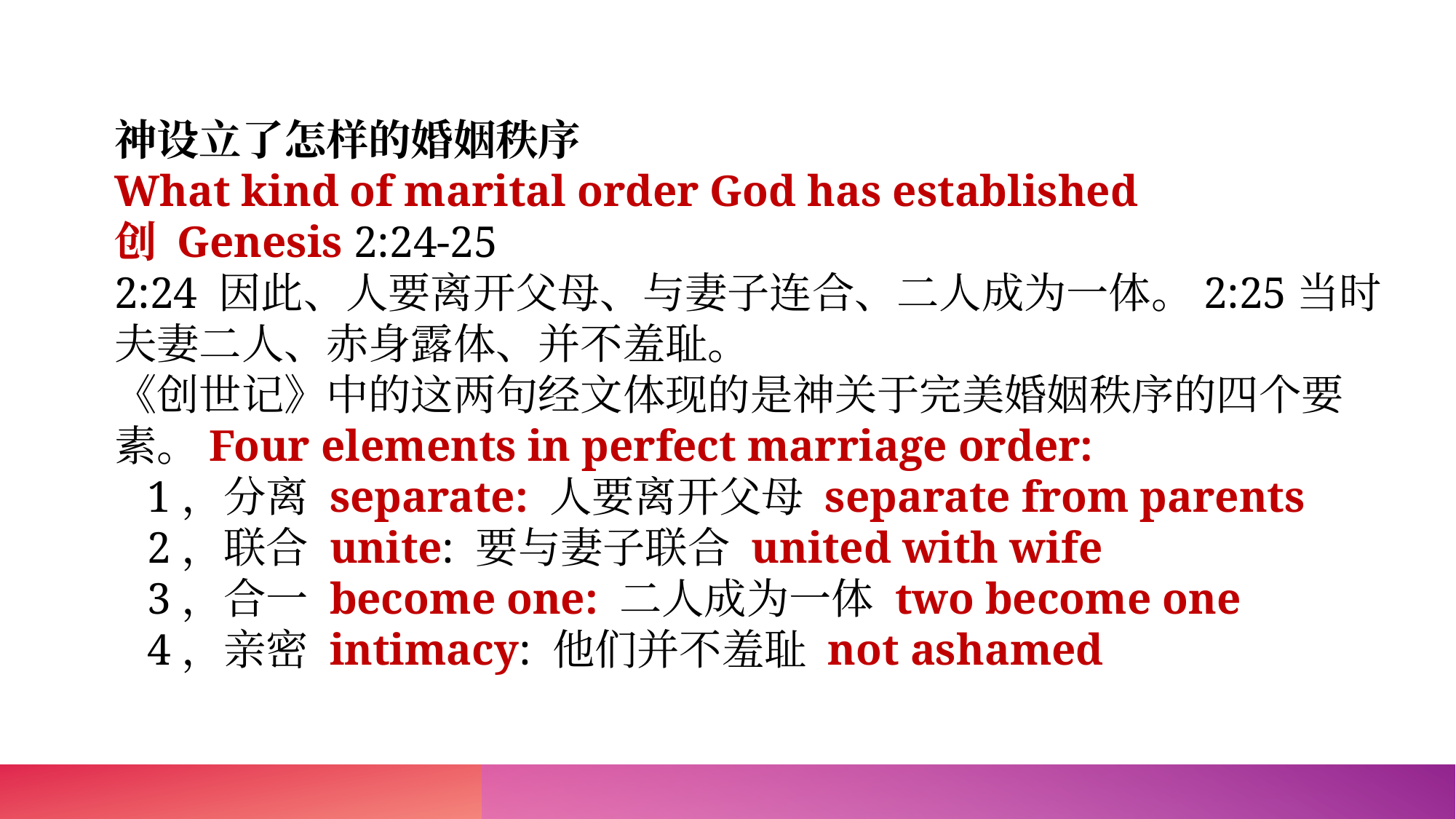

神设立了怎样的婚姻秩序
What kind of marital order God has established
创 Genesis 2:24-25
2:24 因此、人要离开父母、与妻子连合、二人成为一体。2:25当时夫妻二人、赤身露体、并不羞耻。
《创世记》中的这两句经文体现的是神关于完美婚姻秩序的四个要素。Four elements in perfect marriage order:
   1，分离 separate: 人要离开父母 separate from parents
   2，联合 unite: 要与妻子联合 united with wife
   3，合一 become one: 二人成为一体 two become one
   4，亲密 intimacy: 他们并不羞耻 not ashamed